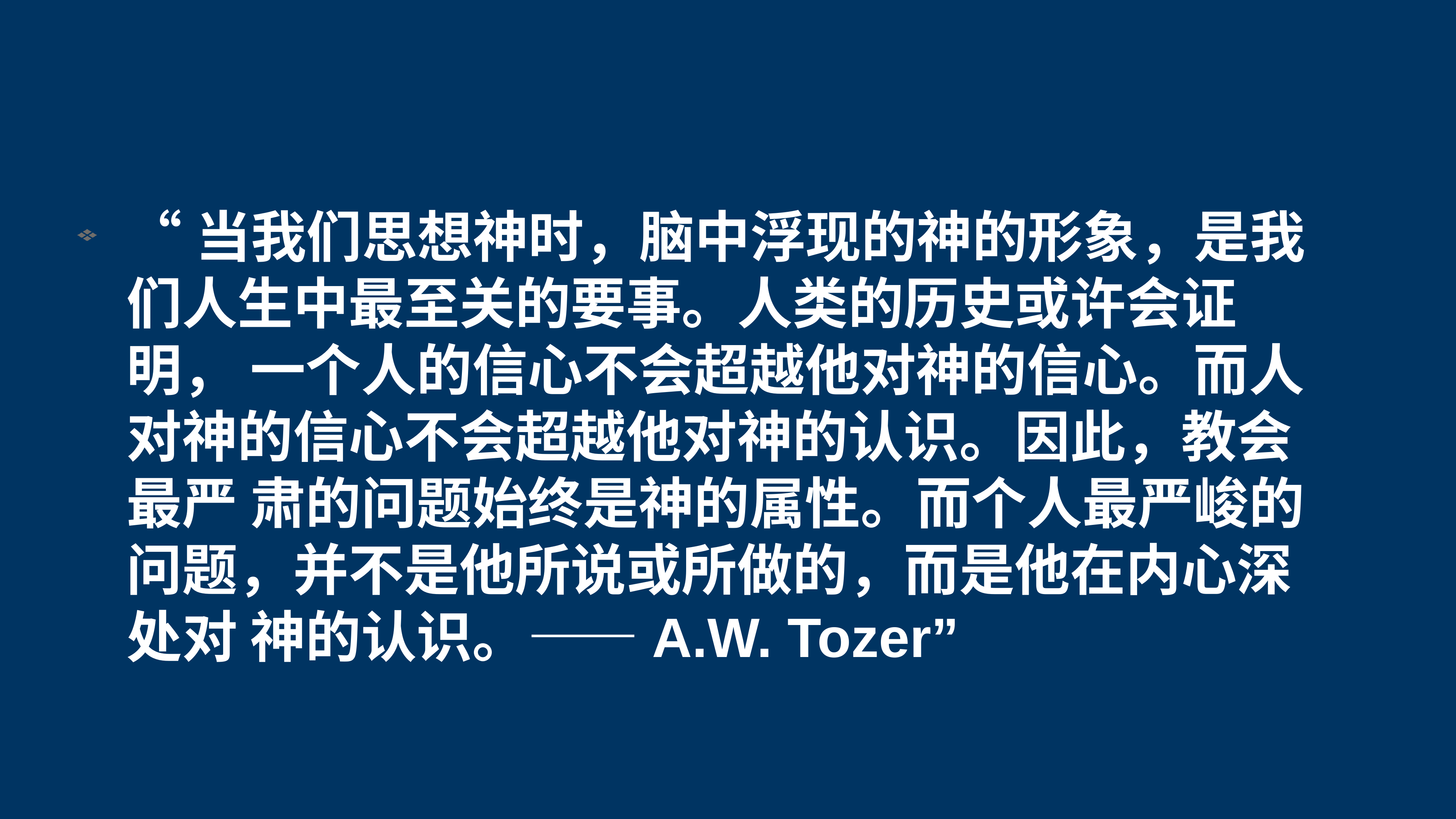

“当我们思想神时，脑中浮现的神的形象，是我们人生中最至关的要事。人类的历史或许会证明， 一个人的信心不会超越他对神的信心。而人对神的信心不会超越他对神的认识。因此，教会最严 肃的问题始终是神的属性。而个人最严峻的问题，并不是他所说或所做的，而是他在内心深处对 神的认识。——A.W. Tozer”